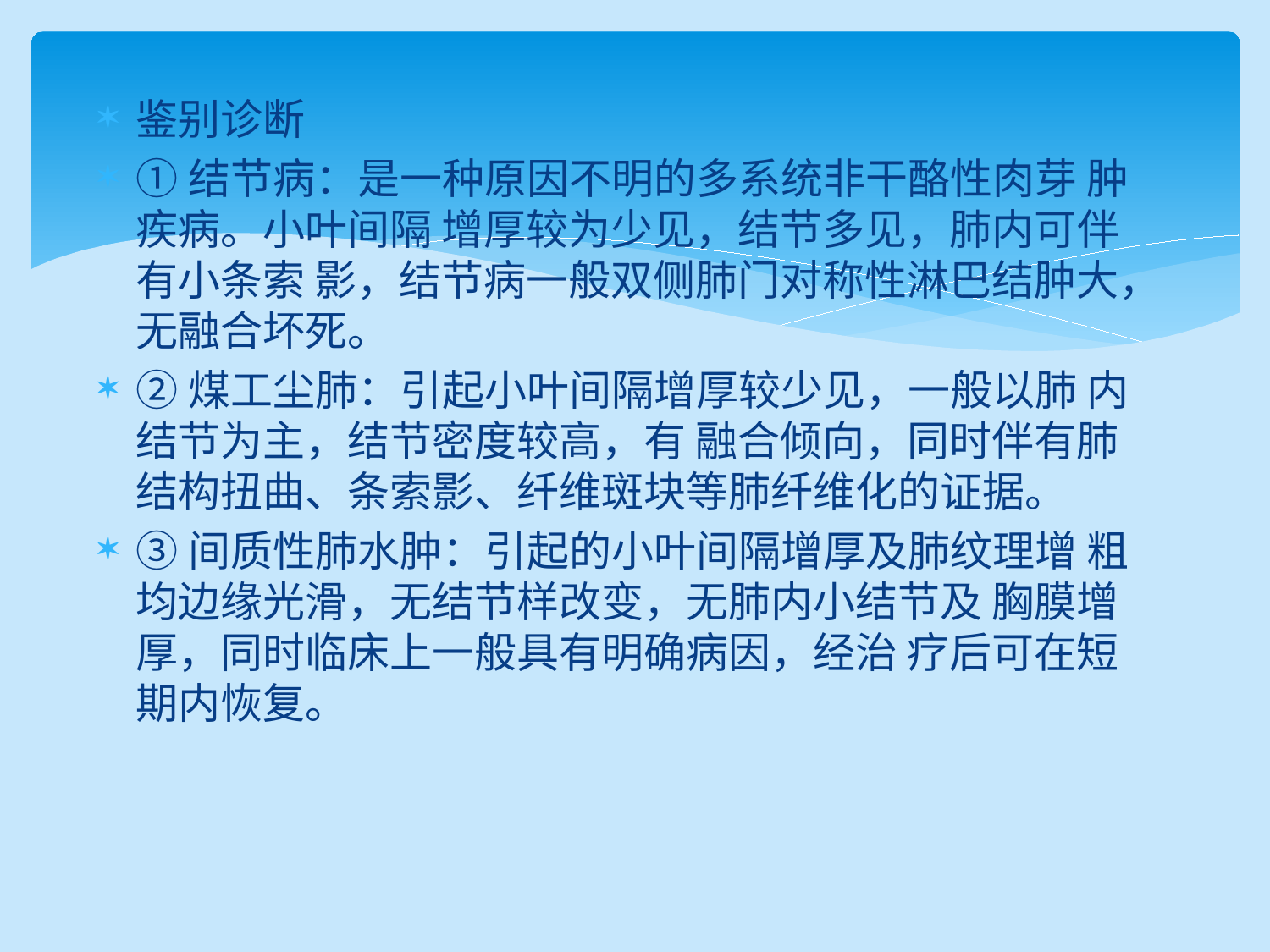

鉴别诊断
①结节病：是一种原因不明的多系统非干酪性肉芽 肿疾病。小叶间隔 增厚较为少见，结节多见，肺内可伴有小条索 影，结节病一般双侧肺门对称性淋巴结肿大，无融合坏死。
②煤工尘肺：引起小叶间隔增厚较少见，一般以肺 内结节为主，结节密度较高，有 融合倾向，同时伴有肺结构扭曲、条索影、纤维斑块等肺纤维化的证据。
③间质性肺水肿：引起的小叶间隔增厚及肺纹理增 粗均边缘光滑，无结节样改变，无肺内小结节及 胸膜增厚，同时临床上一般具有明确病因，经治 疗后可在短期内恢复。